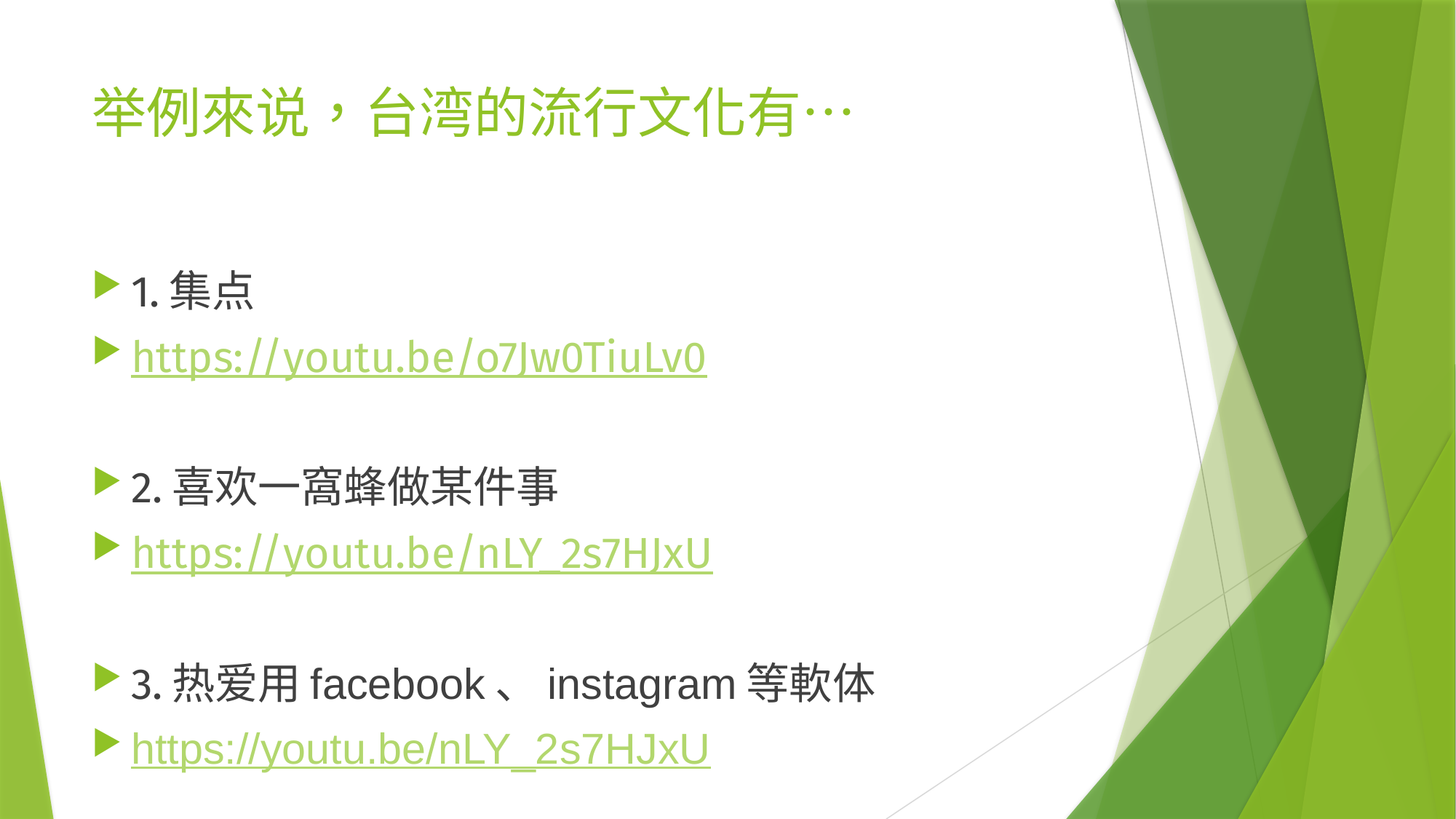

# 举例來说，台湾的流行文化有…
1.集点
https://youtu.be/o7Jw0TiuLv0

2.喜欢一窩蜂做某件事
https://youtu.be/nLY_2s7HJxU

3.热爱用facebook、instagram等軟体
https://youtu.be/nLY_2s7HJxU